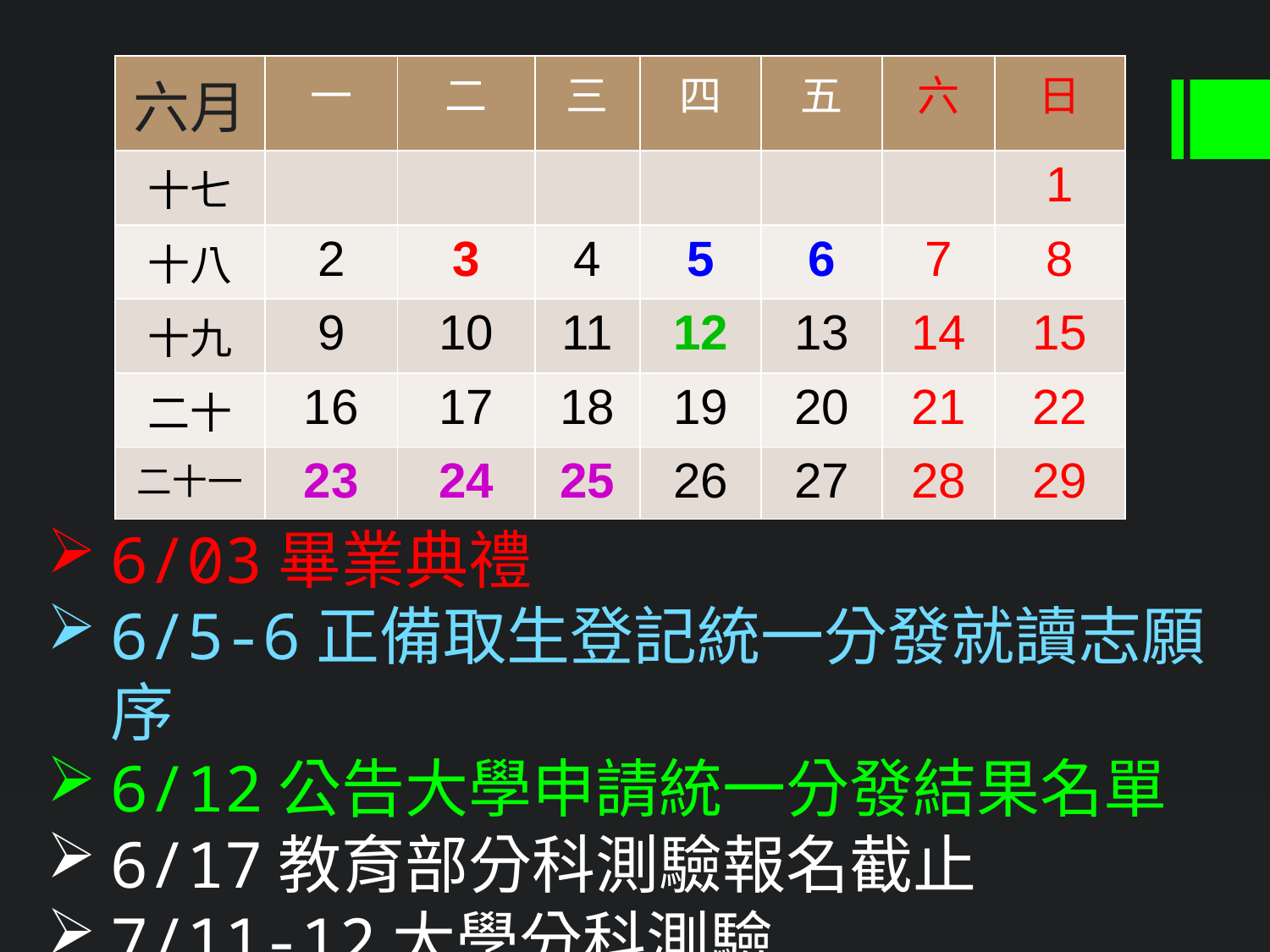

| 六月 | 一 | 二 | 三 | 四 | 五 | 六 | 日 |
| --- | --- | --- | --- | --- | --- | --- | --- |
| 十七 |  |  |  |  |  |  | 1 |
| 十八 | 2 | 3 | 4 | 5 | 6 | 7 | 8 |
| 十九 | 9 | 10 | 11 | 12 | 13 | 14 | 15 |
| 二十 | 16 | 17 | 18 | 19 | 20 | 21 | 22 |
| 二十一 | 23 | 24 | 25 | 26 | 27 | 28 | 29 |
6/03畢業典禮
6/5-6正備取生登記統一分發就讀志願序
6/12公告大學申請統一分發結果名單
6/17教育部分科測驗報名截止
7/11-12大學分科測驗